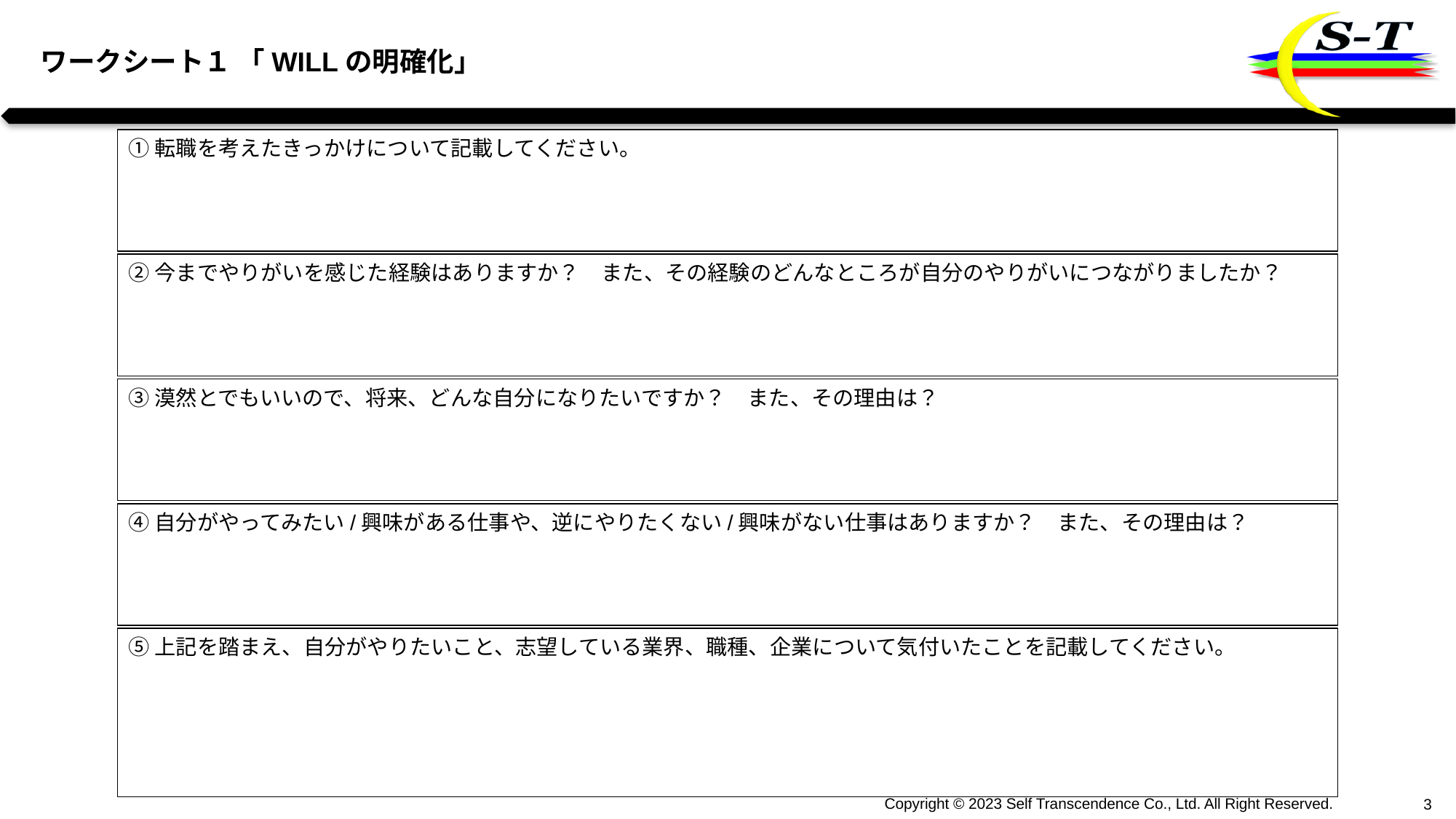

ワークシート１ 「WILLの明確化」
①転職を考えたきっかけについて記載してください。

②今までやりがいを感じた経験はありますか？　また、その経験のどんなところが自分のやりがいにつながりましたか？
③漠然とでもいいので、将来、どんな自分になりたいですか？　また、その理由は？
④自分がやってみたい/興味がある仕事や、逆にやりたくない/興味がない仕事はありますか？　また、その理由は？
⑤上記を踏まえ、自分がやりたいこと、志望している業界、職種、企業について気付いたことを記載してください。

3
Copyright © 2023 Self Transcendence Co., Ltd. All Right Reserved.